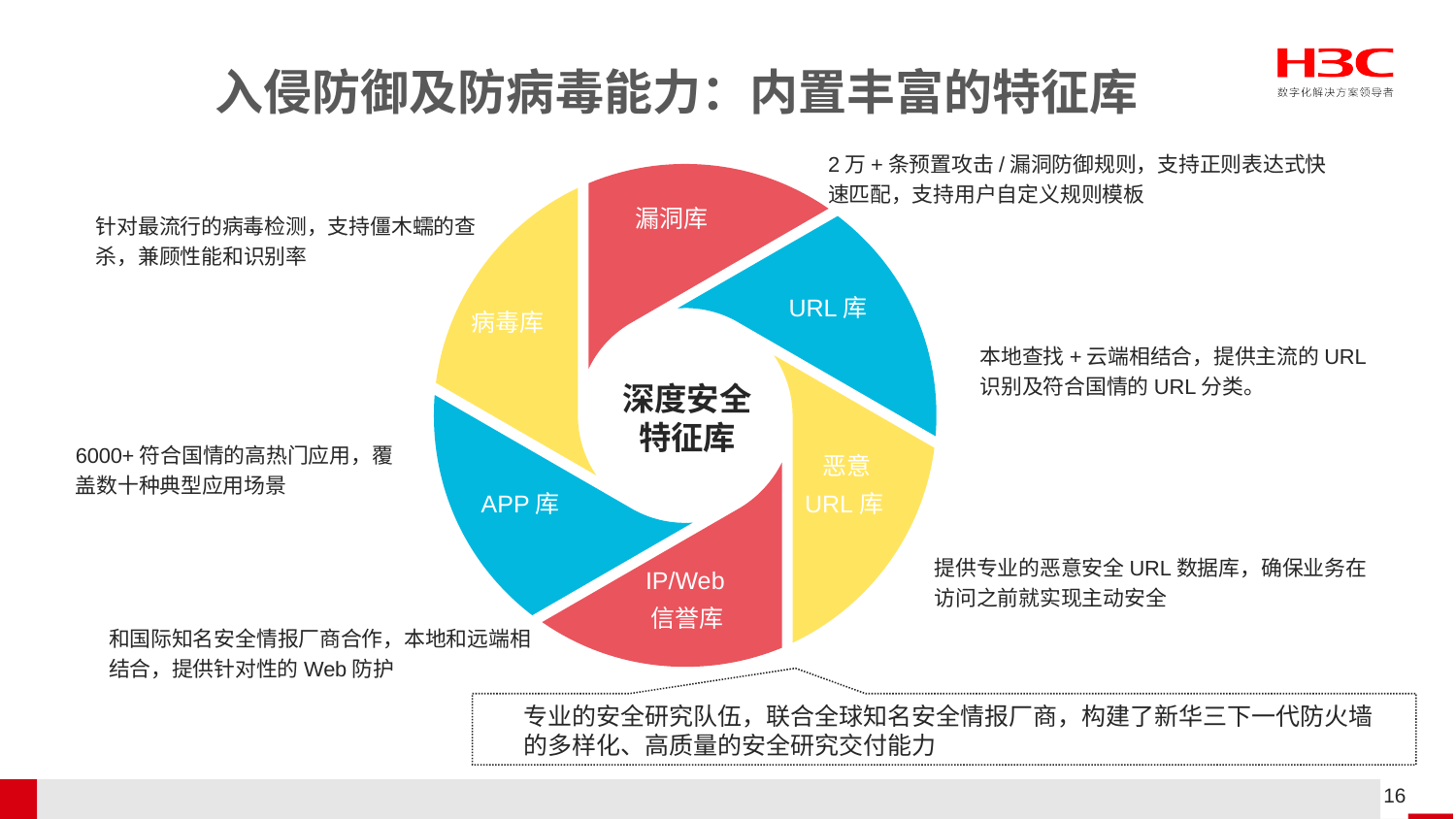

入侵防御及防病毒能力：内置丰富的特征库
2万+条预置攻击/漏洞防御规则，支持正则表达式快速匹配，支持用户自定义规则模板

漏洞库
针对最流行的病毒检测，支持僵木蠕的查杀，兼顾性能和识别率

URL库
病毒库
本地查找+云端相结合，提供主流的URL识别及符合国情的URL分类。

深度安全
特征库

6000+符合国情的高热门应用，覆盖数十种典型应用场景
恶意

APP库
URL库
提供专业的恶意安全URL数据库，确保业务在访问之前就实现主动安全
IP/Web
信誉库
和国际知名安全情报厂商合作，本地和远端相结合，提供针对性的Web防护
专业的安全研究队伍，联合全球知名安全情报厂商，构建了新华三下一代防火墙的多样化、高质量的安全研究交付能力